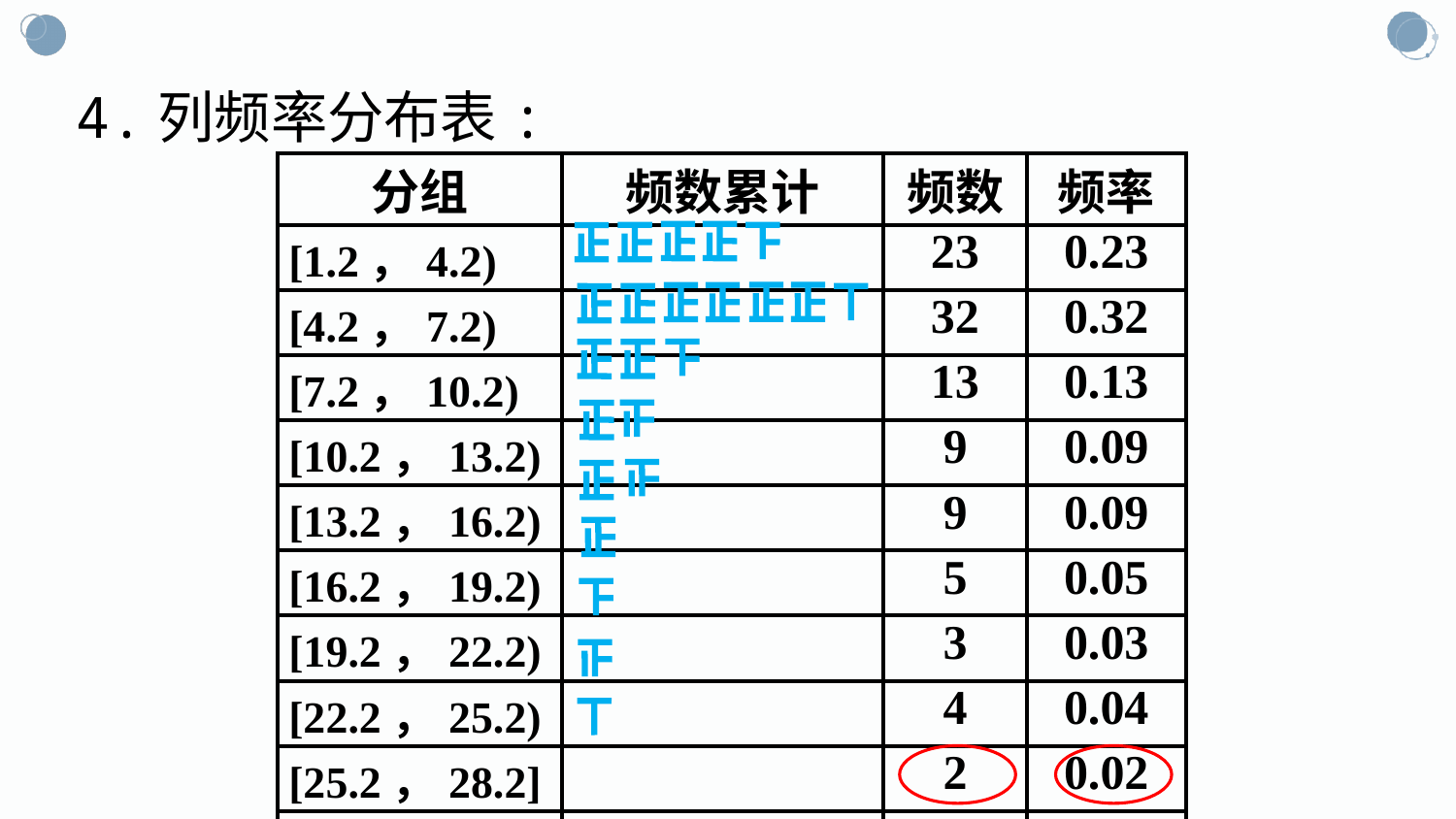

4.列频率分布表:
| 分组 | 频数累计 | 频数 | 频率 |
| --- | --- | --- | --- |
| [1.2，4.2) |  | 23 | 0.23 |
| [4.2，7.2) |  | 32 | 0.32 |
| [7.2，10.2) |  | 13 | 0.13 |
| [10.2，13.2) |  | 9 | 0.09 |
| [13.2，16.2) |  | 9 | 0.09 |
| [16.2，19.2) |  | 5 | 0.05 |
| [19.2，22.2) |  | 3 | 0.03 |
| [22.2，25.2) |  | 4 | 0.04 |
| [25.2，28.2] |  | 2 | 0.02 |
| 合计 |  | 100 | 1.00 |